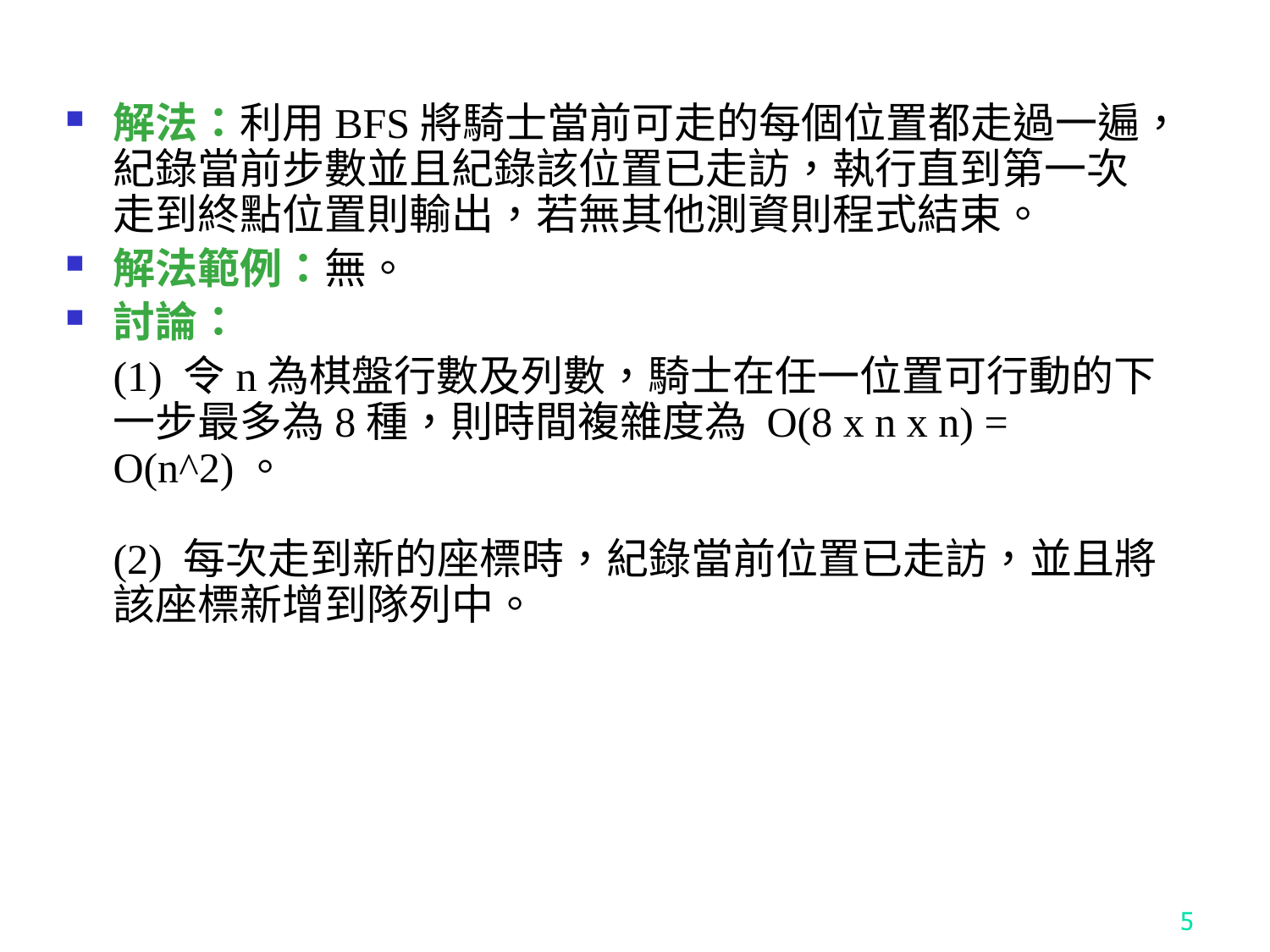

解法：利用BFS將騎士當前可走的每個位置都走過一遍，紀錄當前步數並且紀錄該位置已走訪，執行直到第一次走到終點位置則輸出，若無其他測資則程式結束。
解法範例：無。
討論：
	(1) 令n為棋盤行數及列數，騎士在任一位置可行動的下一步最多為8種，則時間複雜度為 O(8 x n x n) = O(n^2)。
(2) 每次走到新的座標時，紀錄當前位置已走訪，並且將該座標新增到隊列中。

5